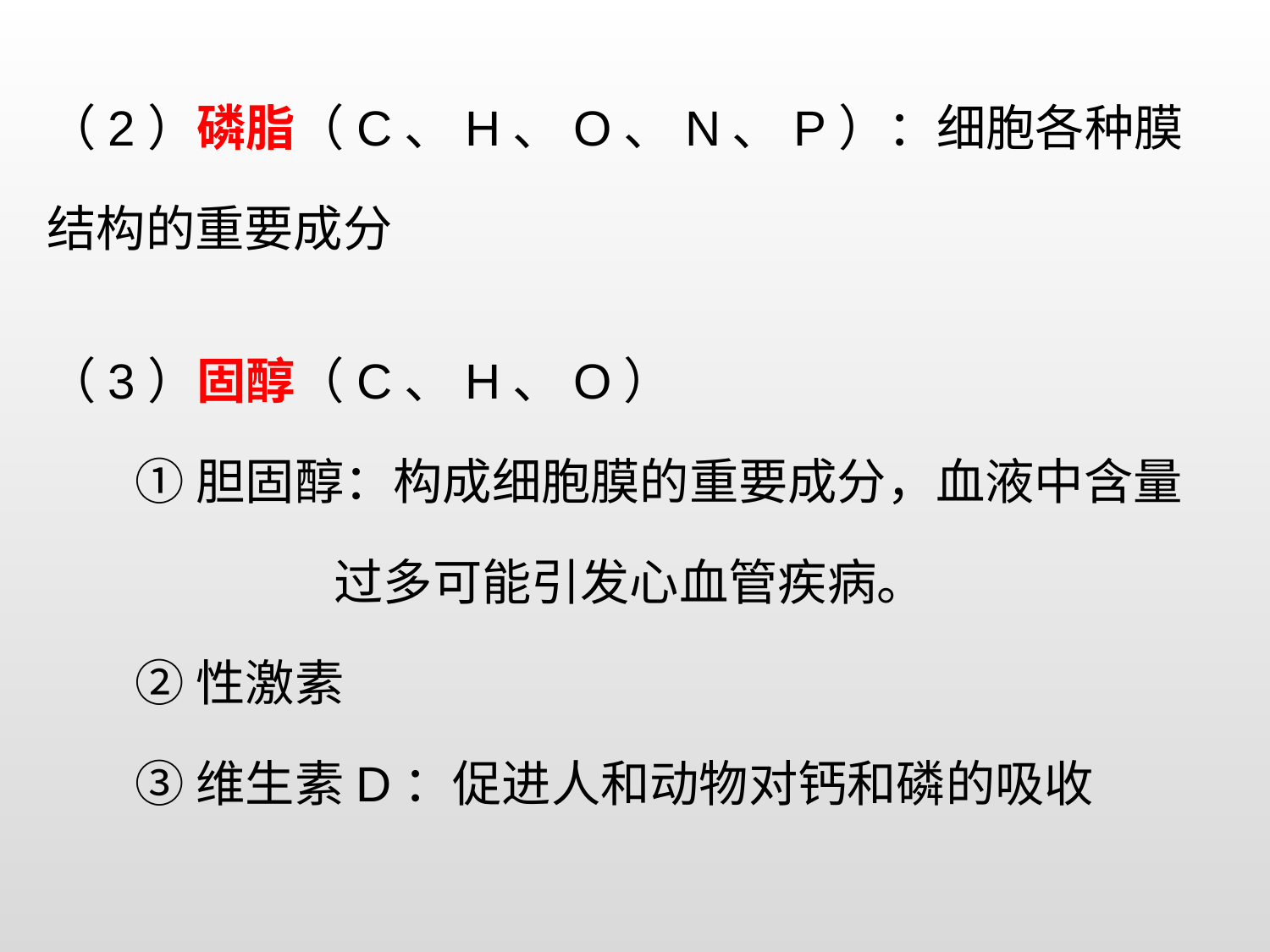

（2）磷脂（C、H、O、N、P）：细胞各种膜结构的重要成分
（3）固醇（C、H、O）
        ①胆固醇：构成细胞膜的重要成分，血液中含量
                         过多可能引发心血管疾病。
        ②性激素
        ③维生素D：促进人和动物对钙和磷的吸收